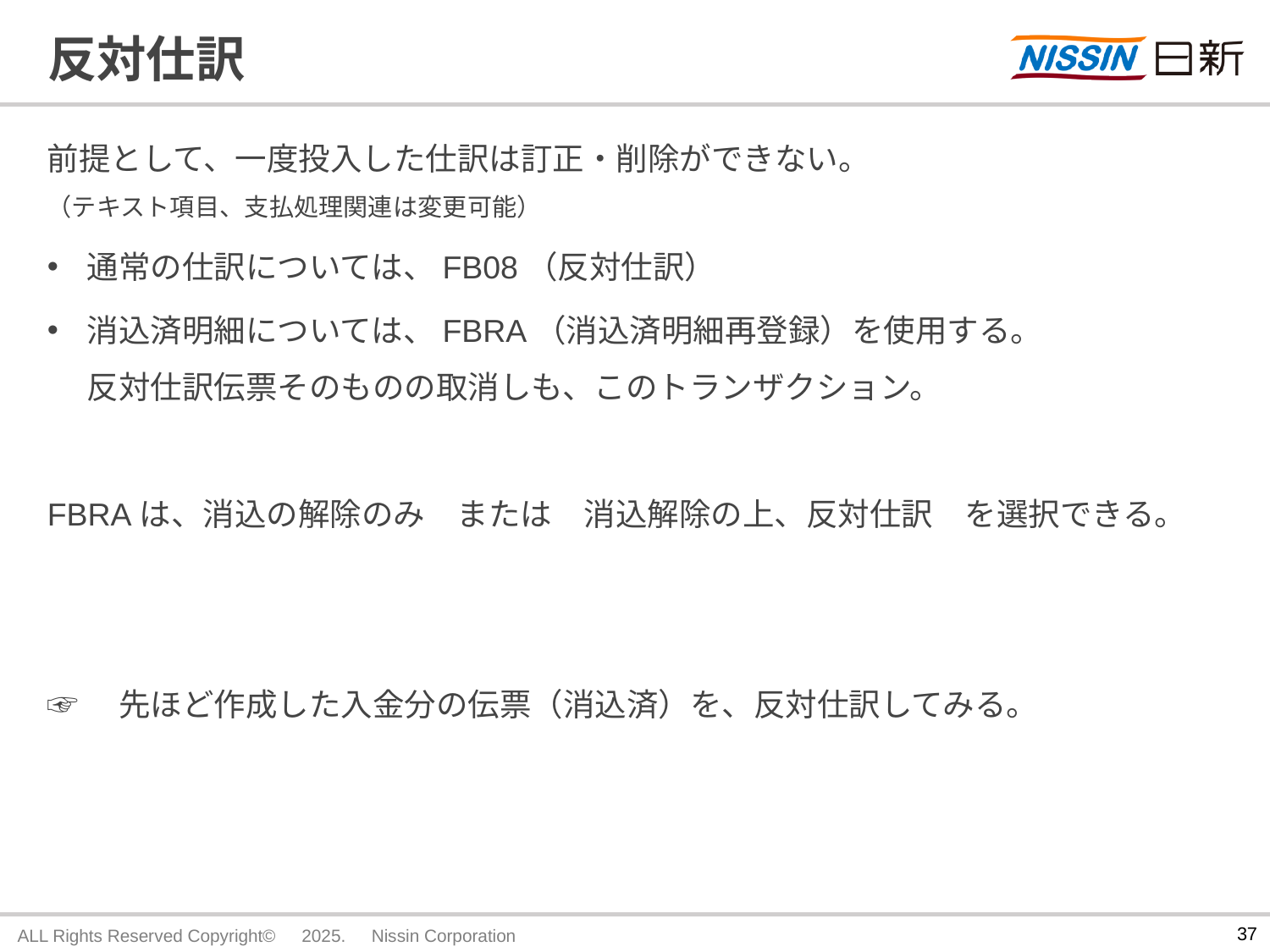

# 反対仕訳
前提として、一度投入した仕訳は訂正・削除ができない。
（テキスト項目、支払処理関連は変更可能）
通常の仕訳については、FB08（反対仕訳）
消込済明細については、FBRA（消込済明細再登録）を使用する。
反対仕訳伝票そのものの取消しも、このトランザクション。

FBRAは、消込の解除のみ　または　消込解除の上、反対仕訳　を選択できる。

☞　先ほど作成した入金分の伝票（消込済）を、反対仕訳してみる。
37